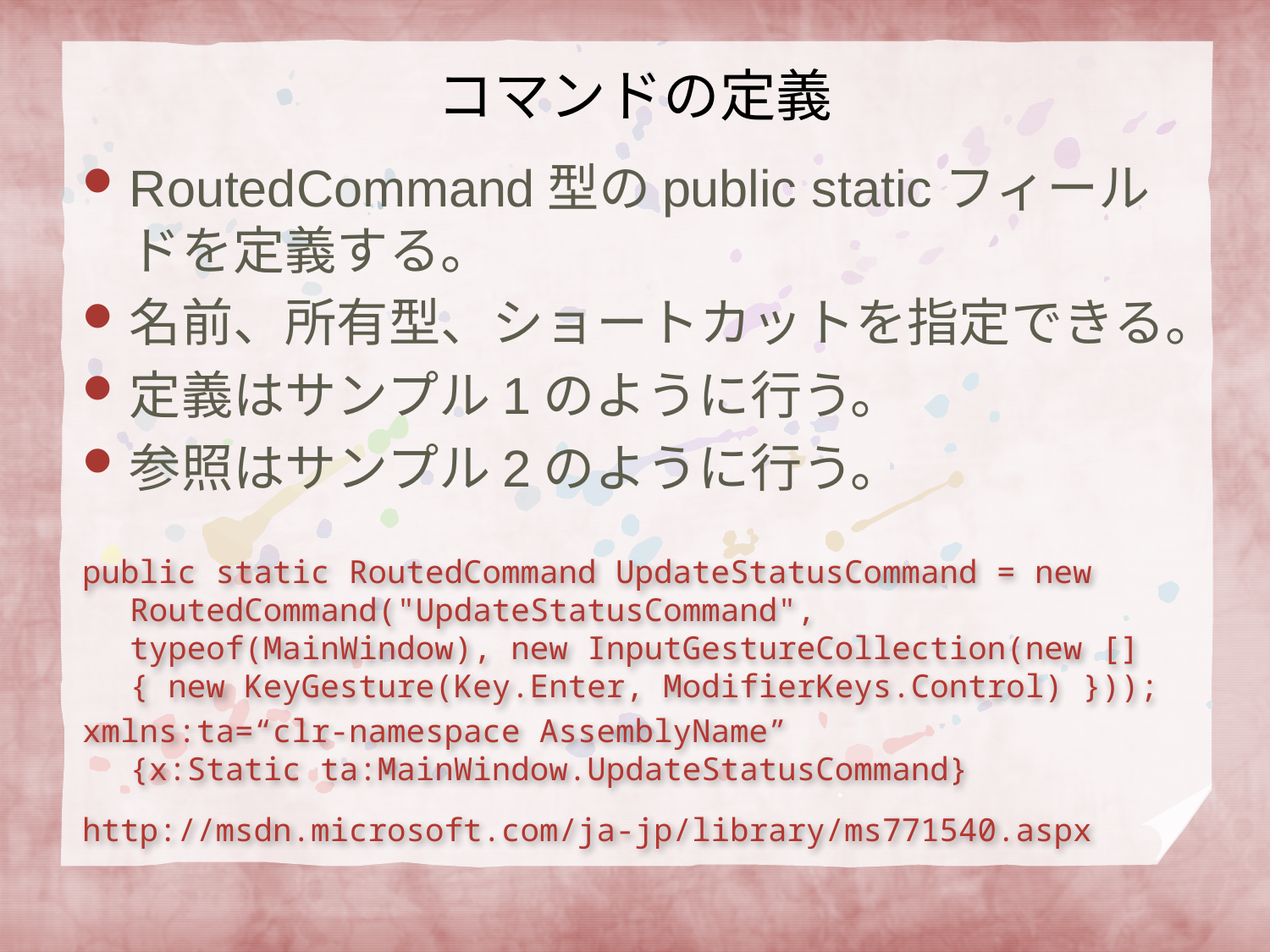

# コマンドの定義
RoutedCommand型のpublic staticフィールドを定義する。
名前、所有型、ショートカットを指定できる。
定義はサンプル1のように行う。
参照はサンプル2のように行う。
public static RoutedCommand UpdateStatusCommand = new RoutedCommand("UpdateStatusCommand", typeof(MainWindow), new InputGestureCollection(new []{ new KeyGesture(Key.Enter, ModifierKeys.Control) }));
xmlns:ta=“clr-namespace AssemblyName”
{x:Static ta:MainWindow.UpdateStatusCommand}
http://msdn.microsoft.com/ja-jp/library/ms771540.aspx